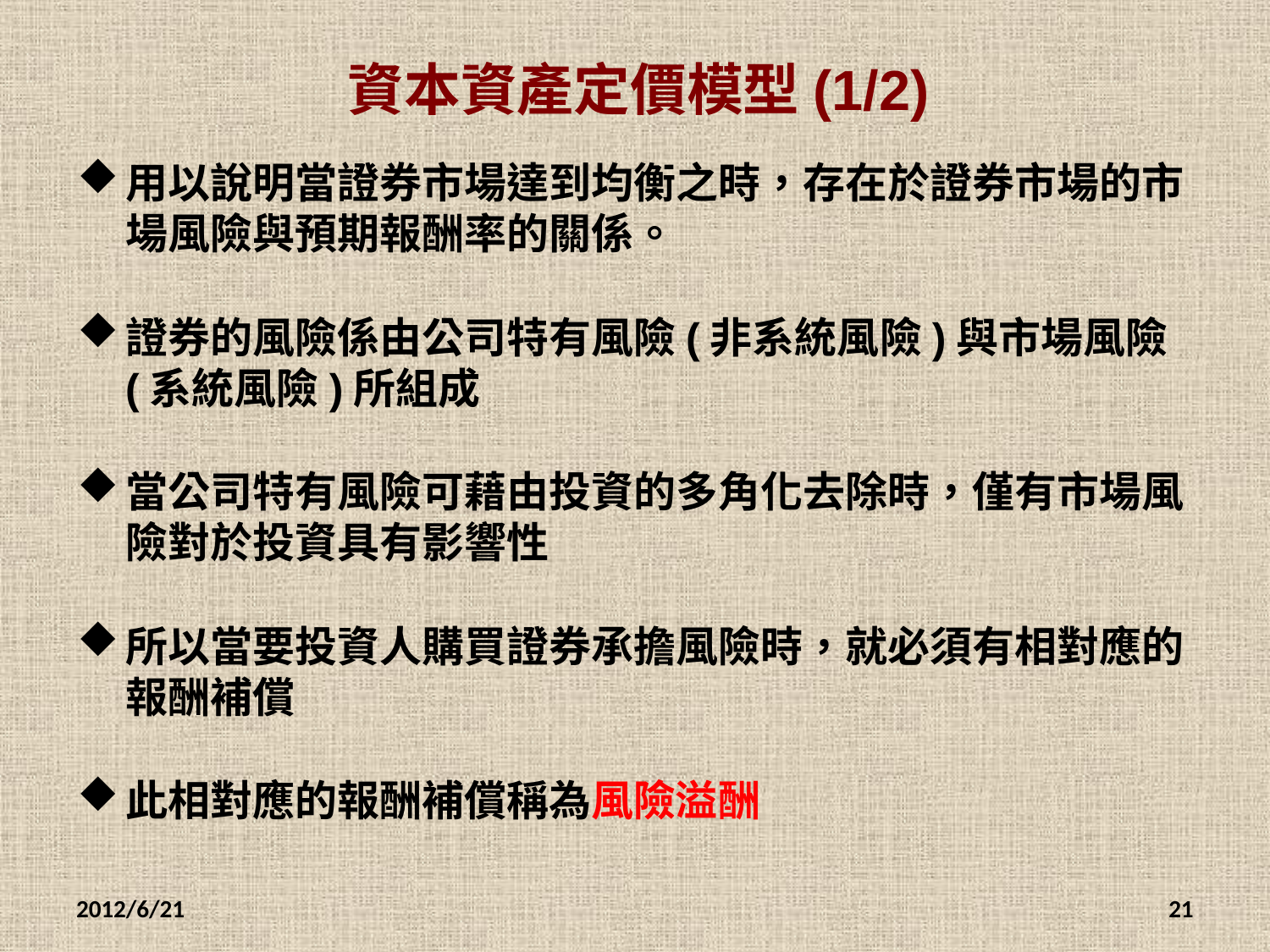

# 資本資產定價模型(1/2)
用以說明當證券市場達到均衡之時，存在於證券市場的市場風險與預期報酬率的關係。
證券的風險係由公司特有風險(非系統風險)與市場風險(系統風險)所組成
當公司特有風險可藉由投資的多角化去除時，僅有市場風險對於投資具有影響性
所以當要投資人購買證券承擔風險時，就必須有相對應的報酬補償
此相對應的報酬補償稱為風險溢酬

2012/6/21
21